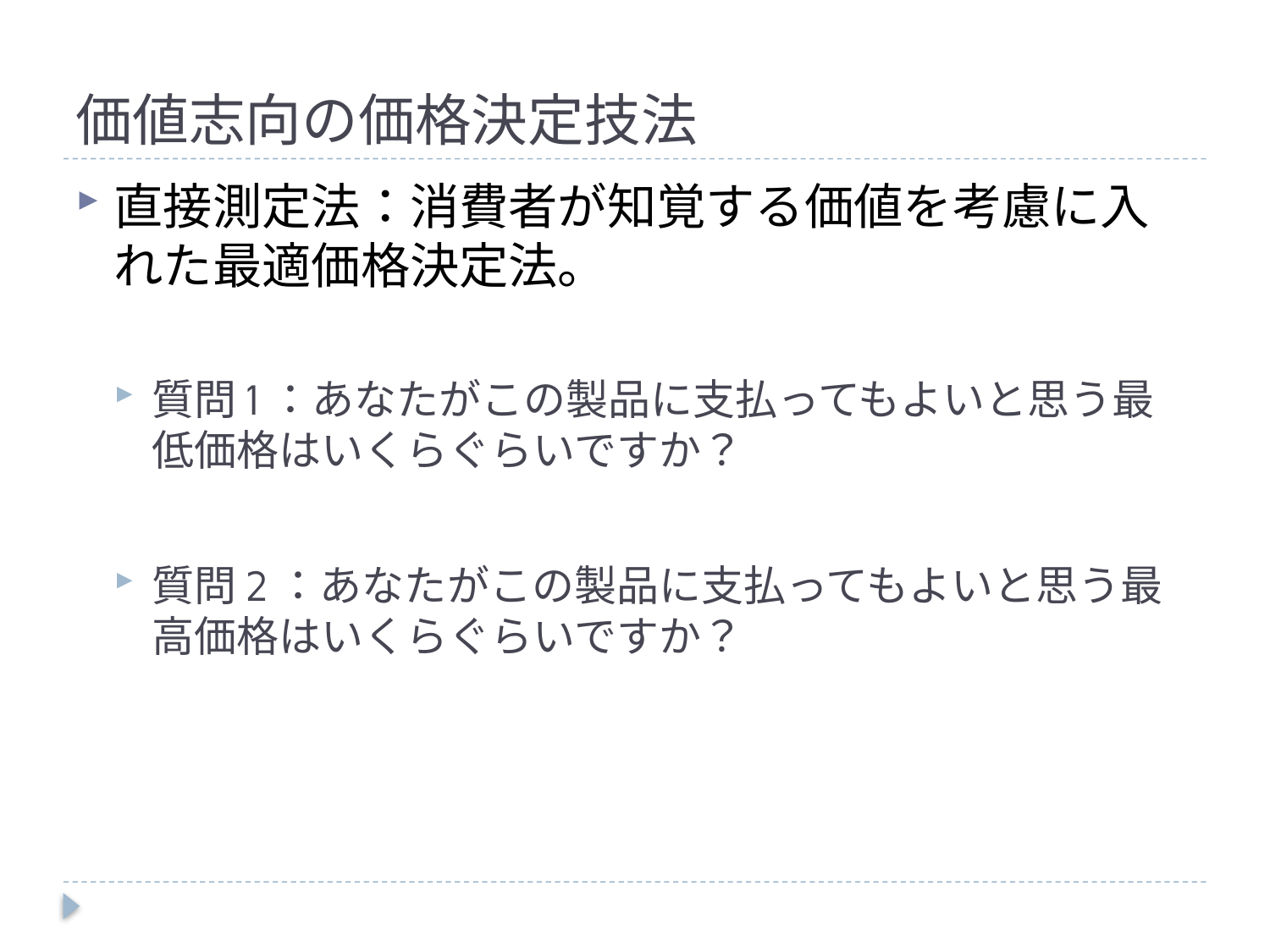

# 価値志向の価格決定技法
直接測定法：消費者が知覚する価値を考慮に入れた最適価格決定法。

質問1：あなたがこの製品に支払ってもよいと思う最低価格はいくらぐらいですか？

質問2：あなたがこの製品に支払ってもよいと思う最高価格はいくらぐらいですか？